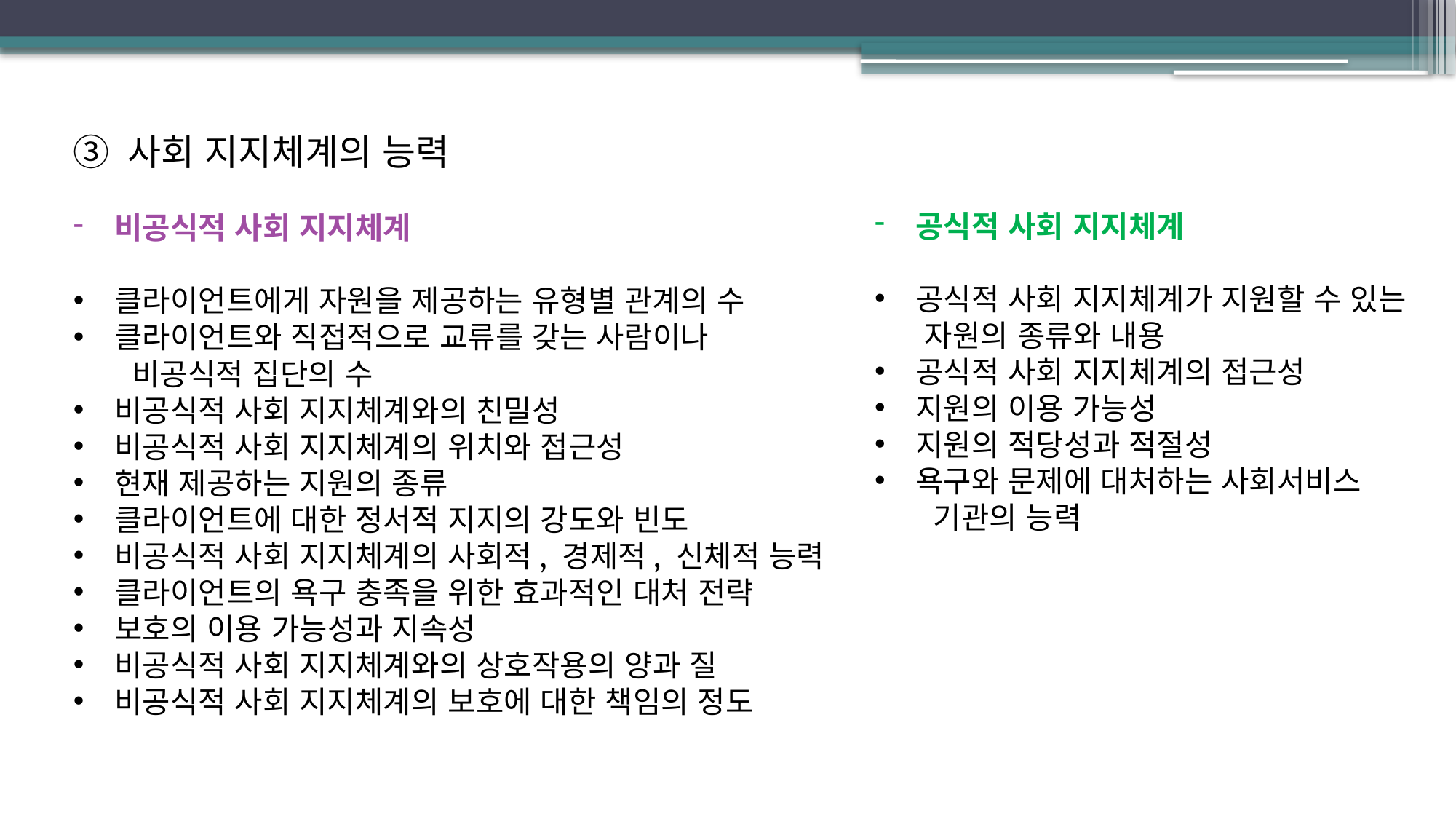

사회 지지체계의 능력

비공식적 사회 지지체계

클라이언트에게 자원을 제공하는 유형별 관계의 수
클라이언트와 직접적으로 교류를 갖는 사람이나
      비공식적 집단의 수
비공식적 사회 지지체계와의 친밀성
비공식적 사회 지지체계의 위치와 접근성
현재 제공하는 지원의 종류
클라이언트에 대한 정서적 지지의 강도와 빈도
비공식적 사회 지지체계의 사회적, 경제적, 신체적 능력
클라이언트의 욕구 충족을 위한 효과적인 대처 전략
보호의 이용 가능성과 지속성
비공식적 사회 지지체계와의 상호작용의 양과 질
비공식적 사회 지지체계의 보호에 대한 책임의 정도

공식적 사회 지지체계

공식적 사회 지지체계가 지원할 수 있는
     자원의 종류와 내용
공식적 사회 지지체계의 접근성
지원의 이용 가능성
지원의 적당성과 적절성
욕구와 문제에 대처하는 사회서비스
      기관의 능력